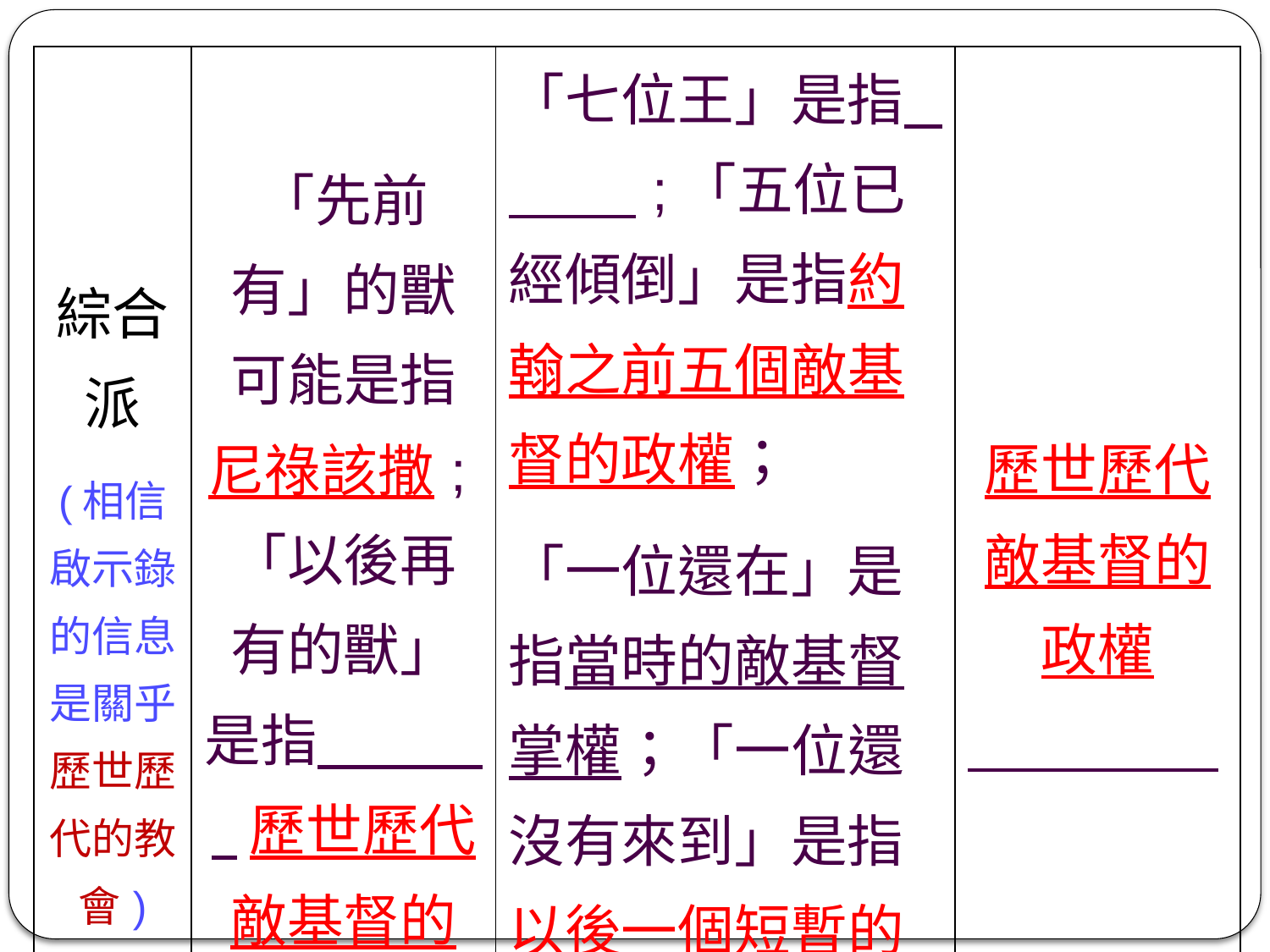

| 綜合派 (相信啟示錄的信息是關乎歷世歷代的教會) | 「先前有」的獸可能是指尼祿該撒;「以後再有的獸」是指 歷世歷代敵基督的政權 | 「七位王」是指 ;「五位已經傾倒」是指約翰之前五個敵基督的政權； 「一位還在」是指當時的敵基督掌權；「一位還沒有來到」是指以後一個短暫的敵基督政權。 | 歷世歷代敵基督的政權 |
| --- | --- | --- | --- |